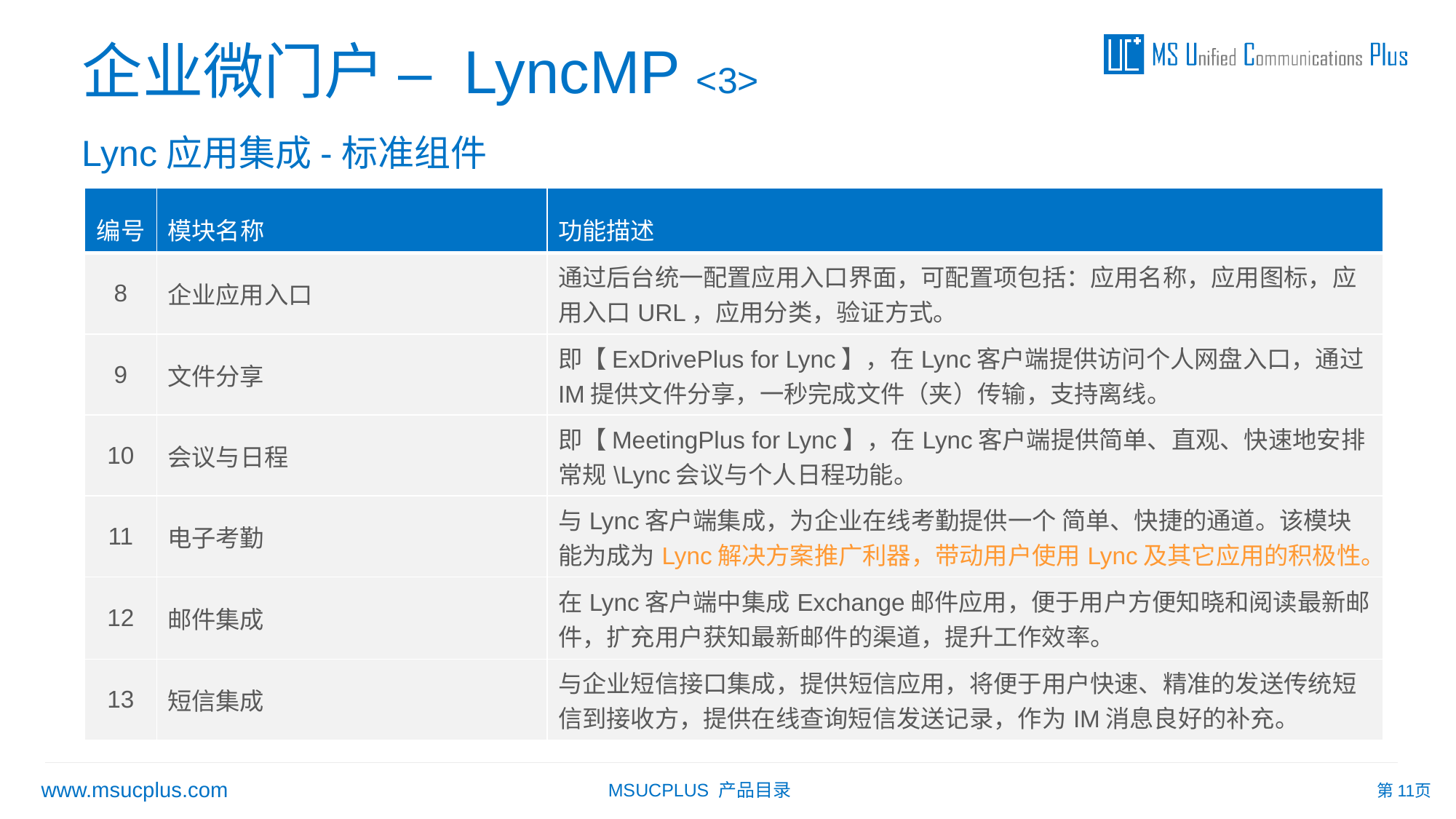

企业微门户 – LyncMP <3>
Lync应用集成-标准组件
| 编号 | 模块名称 | 功能描述 |
| --- | --- | --- |
| 8 | 企业应用入口 | 通过后台统一配置应用入口界面，可配置项包括：应用名称，应用图标，应用入口URL，应用分类，验证方式。 |
| 9 | 文件分享 | 即【ExDrivePlus for Lync】，在Lync客户端提供访问个人网盘入口，通过IM提供文件分享，一秒完成文件（夹）传输，支持离线。 |
| 10 | 会议与日程 | 即【MeetingPlus for Lync】，在Lync客户端提供简单、直观、快速地安排常规\Lync会议与个人日程功能。 |
| 11 | 电子考勤 | 与Lync客户端集成，为企业在线考勤提供一个 简单、快捷的通道。该模块能为成为Lync解决方案推广利器，带动用户使用Lync及其它应用的积极性。 |
| 12 | 邮件集成 | 在Lync客户端中集成Exchange邮件应用，便于用户方便知晓和阅读最新邮件，扩充用户获知最新邮件的渠道，提升工作效率。 |
| 13 | 短信集成 | 与企业短信接口集成，提供短信应用，将便于用户快速、精准的发送传统短信到接收方，提供在线查询短信发送记录，作为IM消息良好的补充。 |